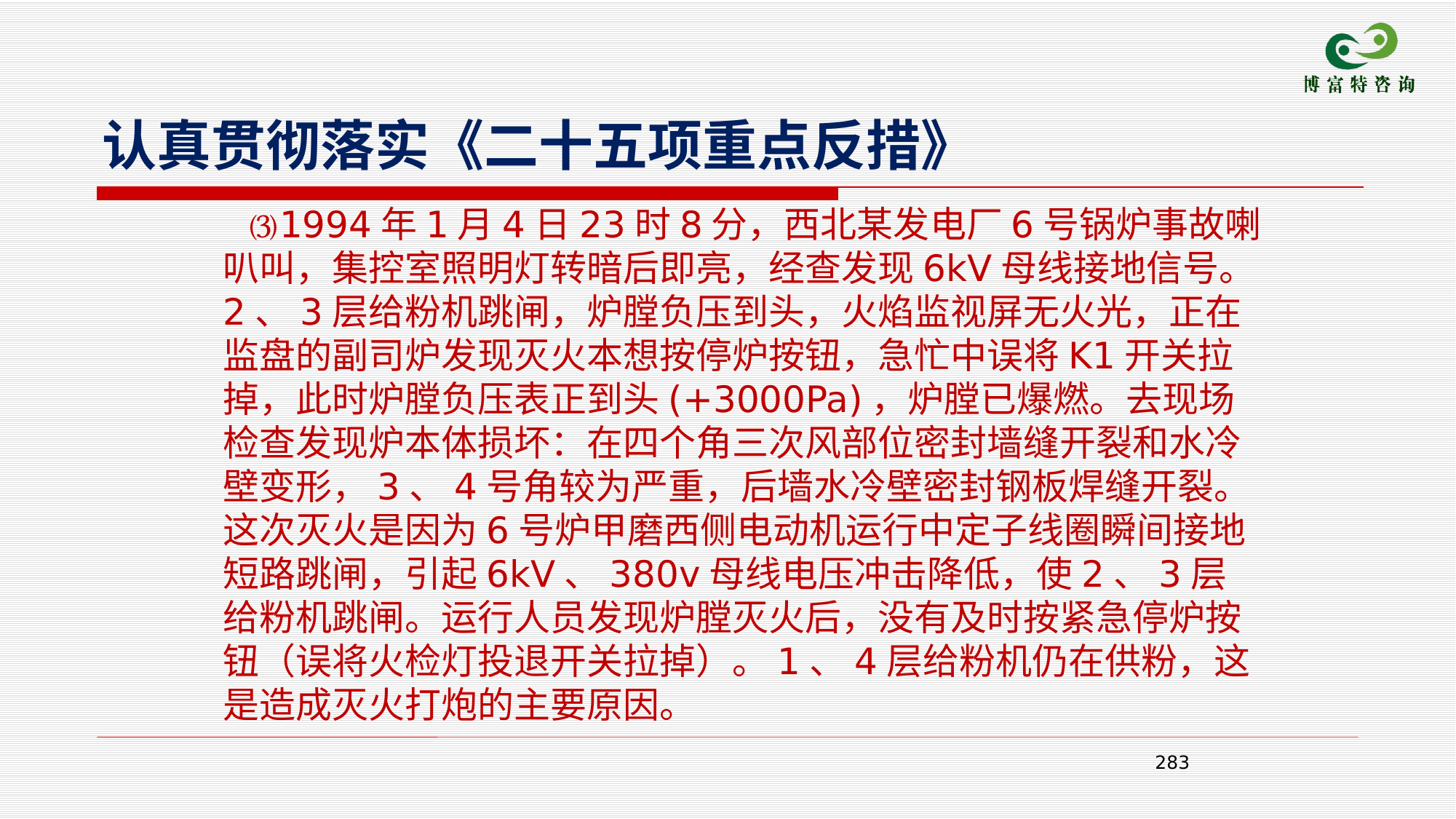

认真贯彻落实《二十五项重点反措》
       ⑶1994年1月4日23时8分，西北某发电厂6号锅炉事故喇叭叫，集控室照明灯转暗后即亮，经查发现6kV母线接地信号。2、3层给粉机跳闸，炉膛负压到头，火焰监视屏无火光，正在监盘的副司炉发现灭火本想按停炉按钮，急忙中误将K1开关拉掉，此时炉膛负压表正到头(+3000Pa)，炉膛已爆燃。去现场检查发现炉本体损坏：在四个角三次风部位密封墙缝开裂和水冷壁变形，3、4号角较为严重，后墙水冷壁密封钢板焊缝开裂。这次灭火是因为6号炉甲磨西侧电动机运行中定子线圈瞬间接地短路跳闸，引起6kV、380v母线电压冲击降低，使2、3层给粉机跳闸。运行人员发现炉膛灭火后，没有及时按紧急停炉按钮（误将火检灯投退开关拉掉）。1、4层给粉机仍在供粉，这是造成灭火打炮的主要原因。

283